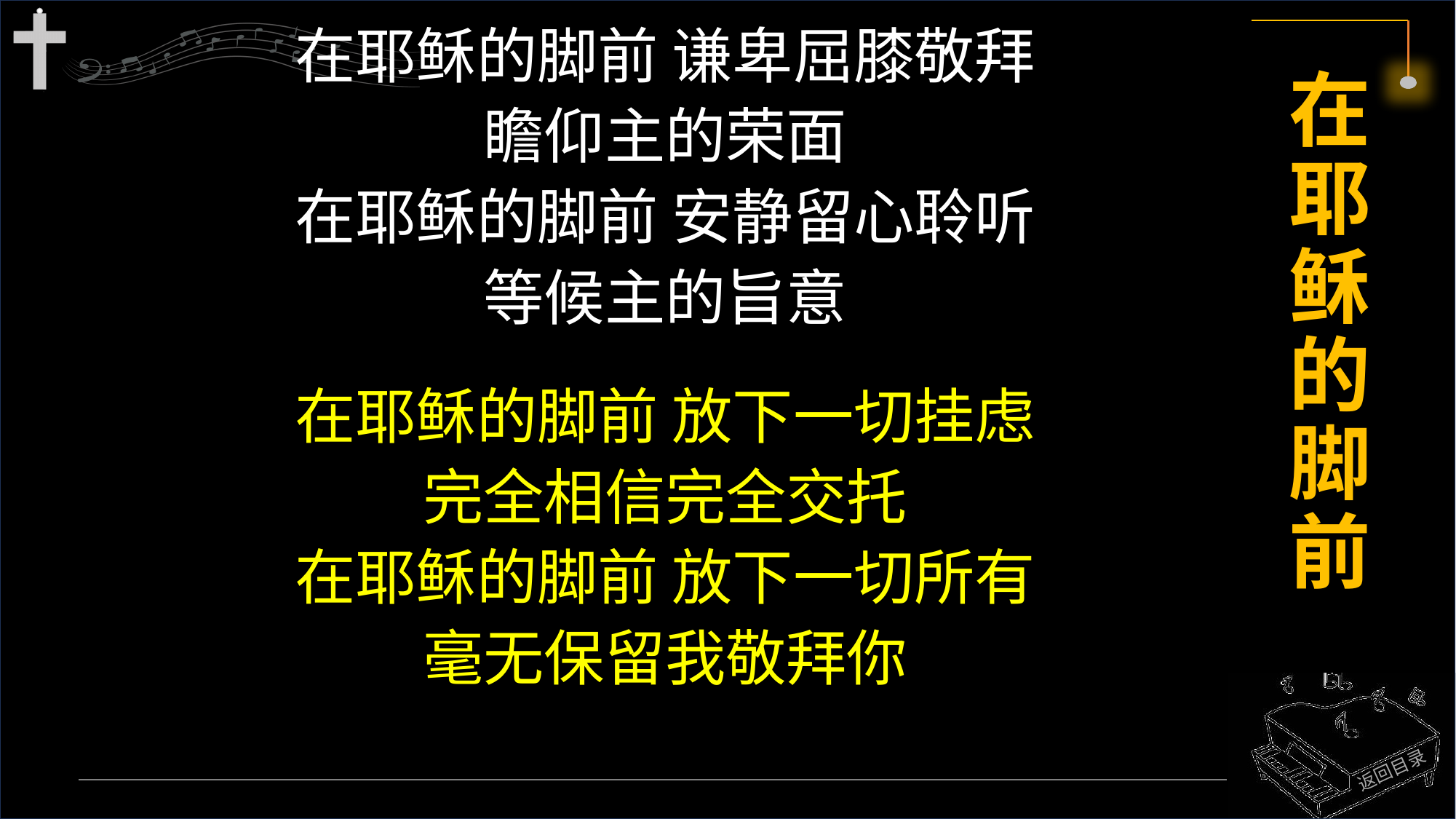

在耶稣的脚前 谦卑屈膝敬拜
瞻仰主的荣面
在耶稣的脚前 安静留心聆听
等候主的旨意

在耶稣的脚前 放下一切挂虑
完全相信完全交托
在耶稣的脚前 放下一切所有
毫无保留我敬拜你
# 在耶稣的脚前